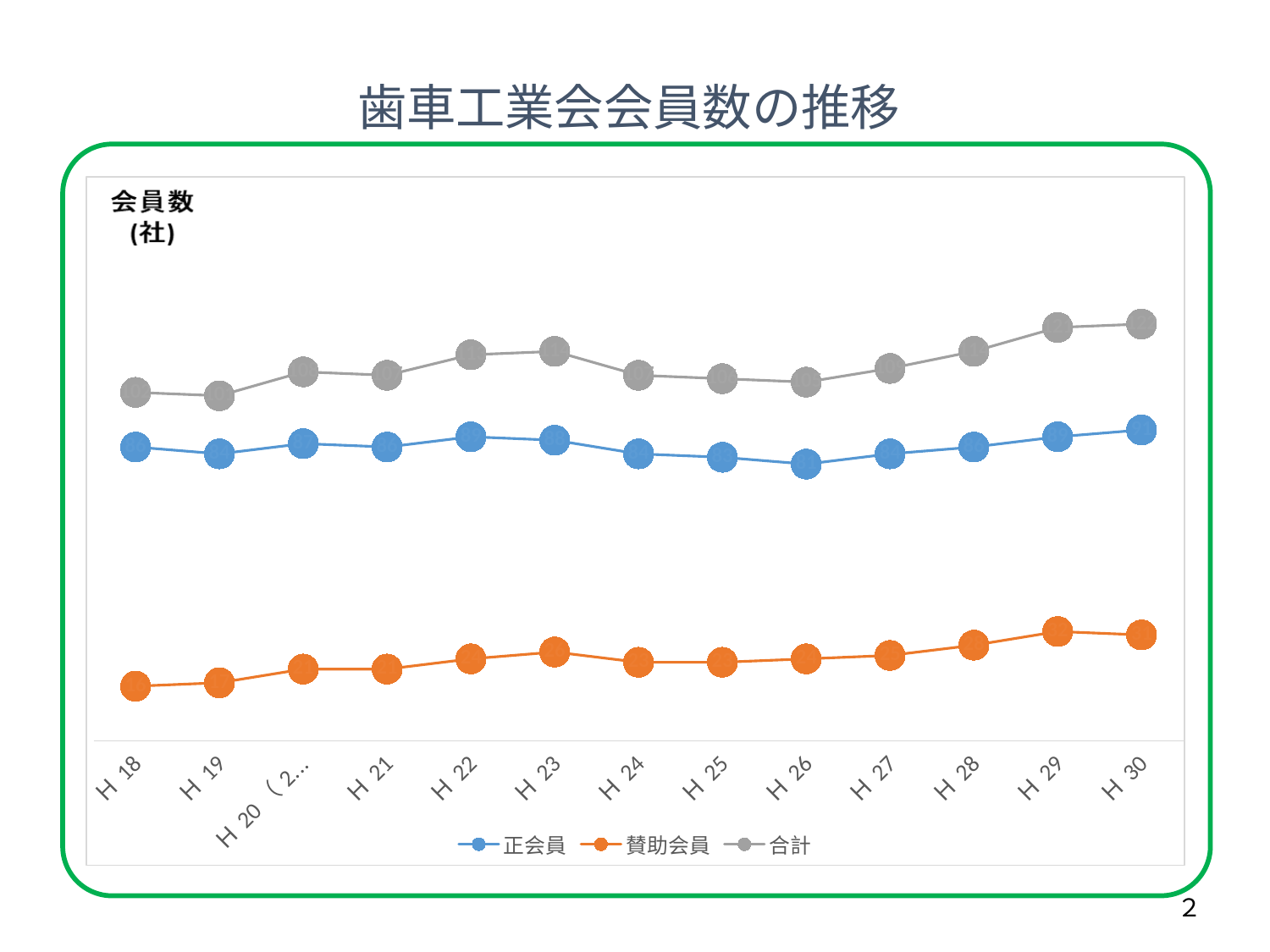

歯車工業会会員数の推移
Ｃ

### Chart

| Category | 正会員 | 賛助会員 | 合計 |
|---|---|---|---|
| Ｈ18 | 86.0 | 16.0 | 102.0 |
| Ｈ19 | 84.0 | 17.0 | 101.0 |
| Ｈ20（2008） | 87.0 | 21.0 | 108.0 |
| Ｈ21 | 86.0 | 21.0 | 107.0 |
| Ｈ22 | 89.0 | 24.0 | 113.0 |
| Ｈ23 | 88.0 | 26.0 | 114.0 |
| Ｈ24 | 84.0 | 23.0 | 107.0 |
| Ｈ25 | 83.0 | 23.0 | 106.0 |
| Ｈ26 | 81.0 | 24.0 | 105.0 |
| Ｈ27 | 84.0 | 25.0 | 109.0 |
| Ｈ28 | 86.0 | 28.0 | 114.0 |
| Ｈ29 | 89.0 | 32.0 | 121.0 |
| Ｈ30 | 91.0 | 31.0 | 122.0 |
２